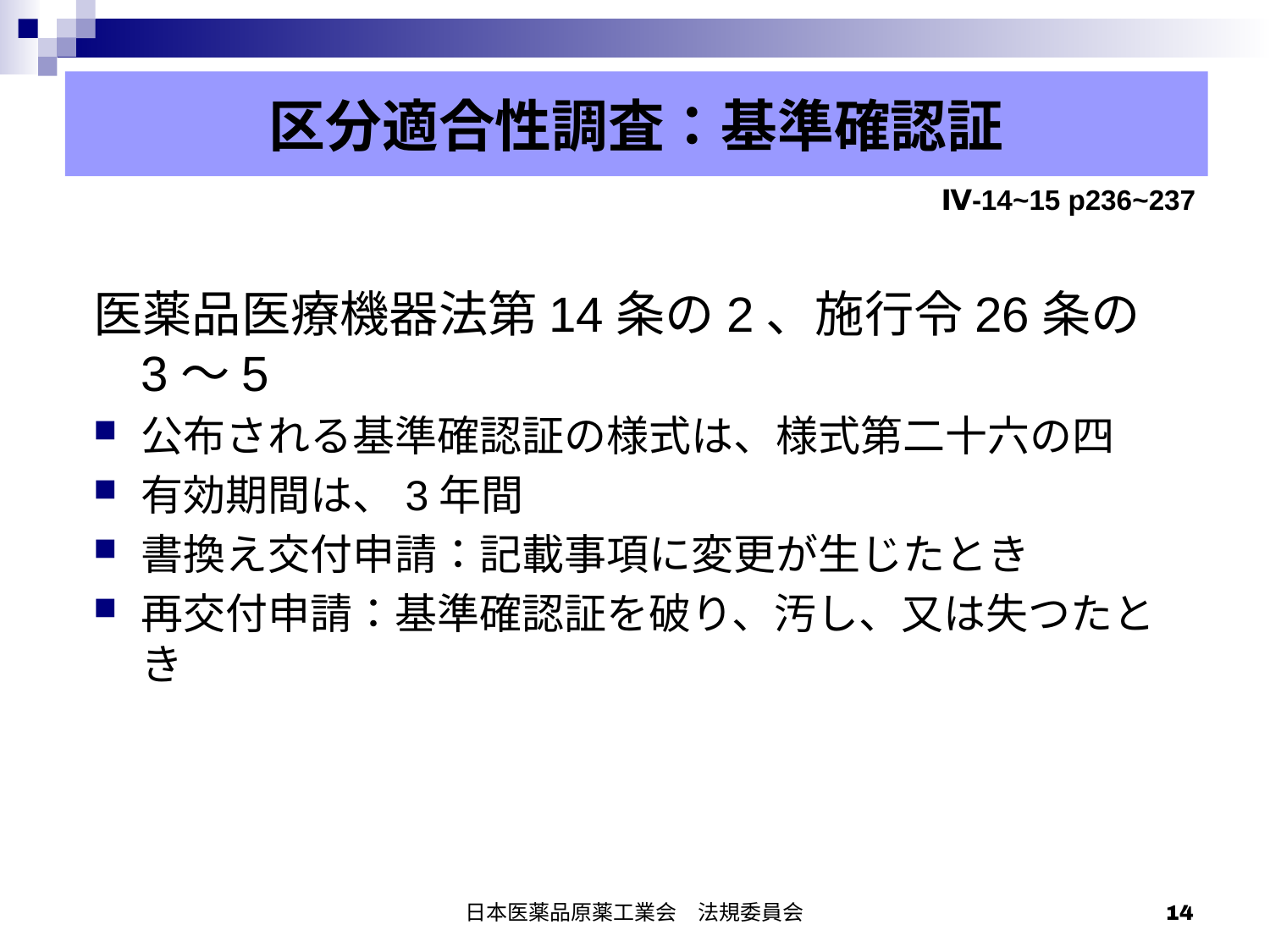

#
区分適合性調査：基準確認証
Ⅳ-14~15 p236~237
医薬品医療機器法第14条の2、施行令26条の3～5
公布される基準確認証の様式は、様式第二十六の四
有効期間は、3年間
書換え交付申請：記載事項に変更が生じたとき
再交付申請：基準確認証を破り、汚し、又は失つたとき
日本医薬品原薬工業会　法規委員会
14